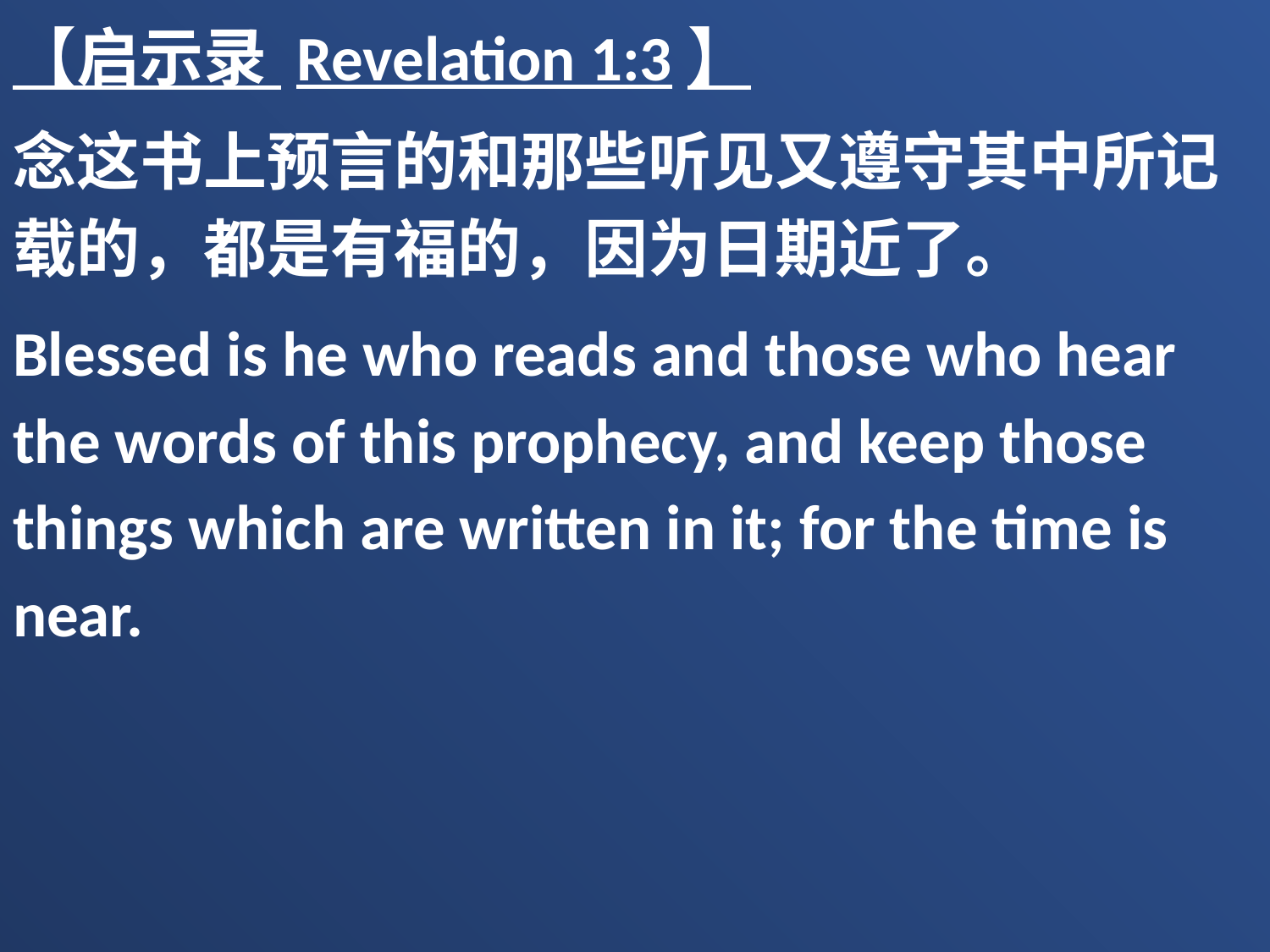

【启示录 Revelation 1:3】
念这书上预言的和那些听见又遵守其中所记载的，都是有福的，因为日期近了。
Blessed is he who reads and those who hear the words of this prophecy, and keep those things which are written in it; for the time is near.